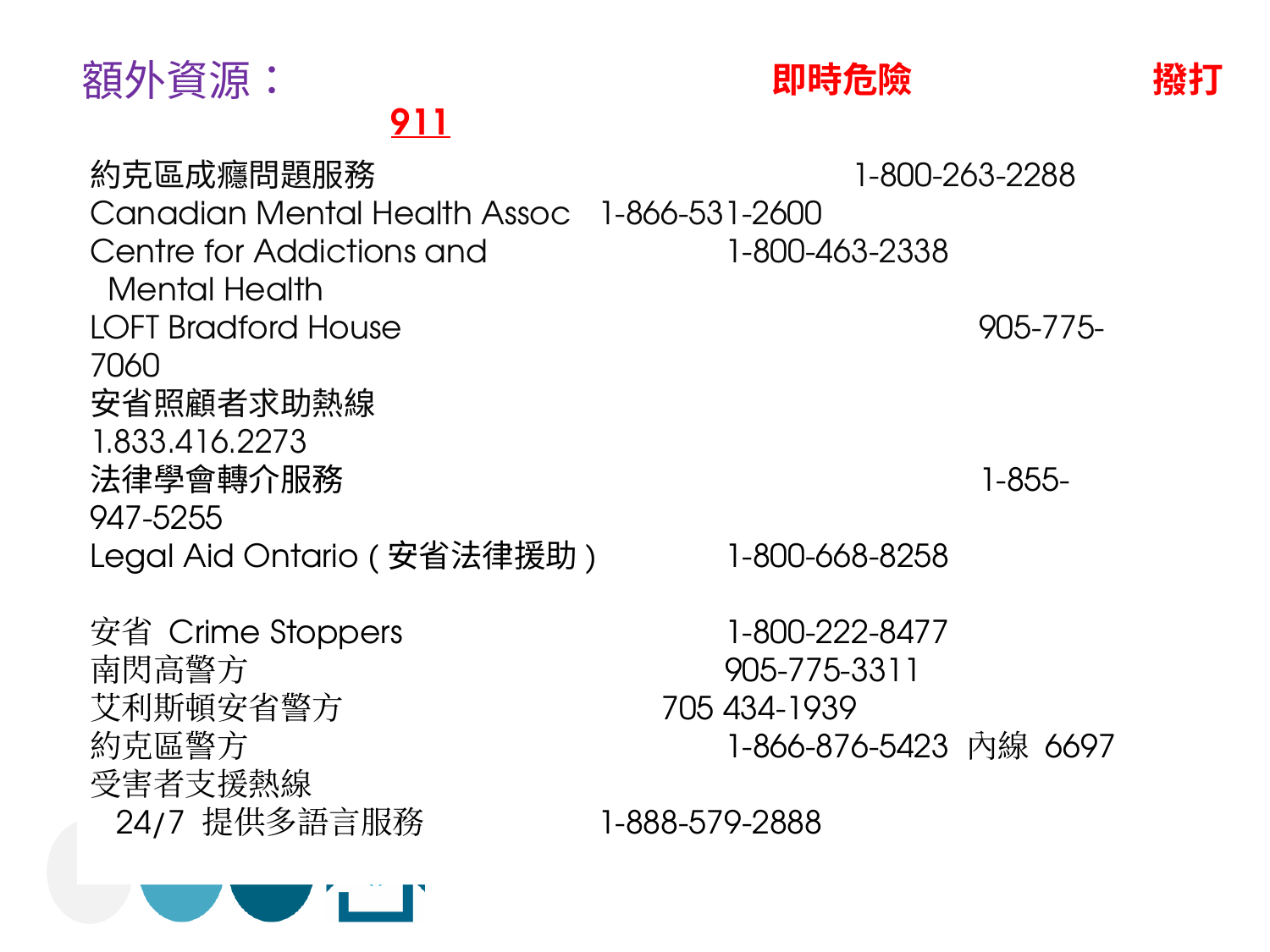

“It’s Not Right!”Neighbours, Friends and Families for Older Adults
額外資源：
			即時危險     		撥打 911

約克區成癮問題服務				1-800-263-2288
Canadian Mental Health Assoc	1-866-531-2600
Centre for Addictions and 		1-800-463-2338
  Mental Health
LOFT Bradford House				 	905-775-7060
安省照顧者求助熱線 	 				1.833.416.2273
法律學會轉介服務					1-855-947-5255
Legal Aid Ontario (安省法律援助)		1-800-668-8258

安省 Crime Stoppers			1-800-222-8477
南閃高警方	         			905-775-3311
艾利斯頓安省警方		       705 434-1939
約克區警方 	            			1-866-876-5423 內線 6697
受害者支援熱線
   24/7 提供多語言服務		1-888-579-2888